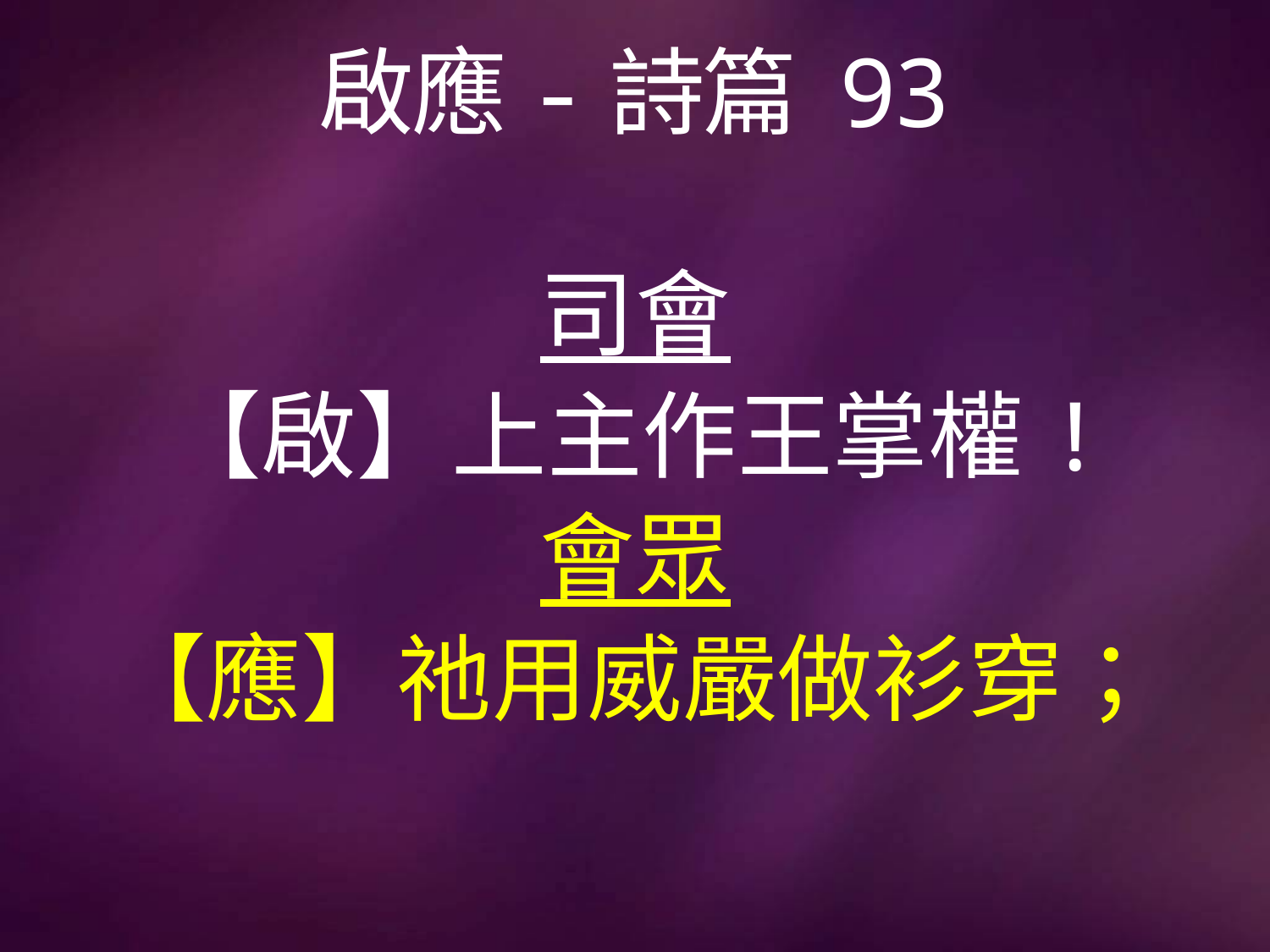

# 啟應-詩篇 93
司會
【啟】上主作王掌權!
會眾
【應】祂用威嚴做衫穿；